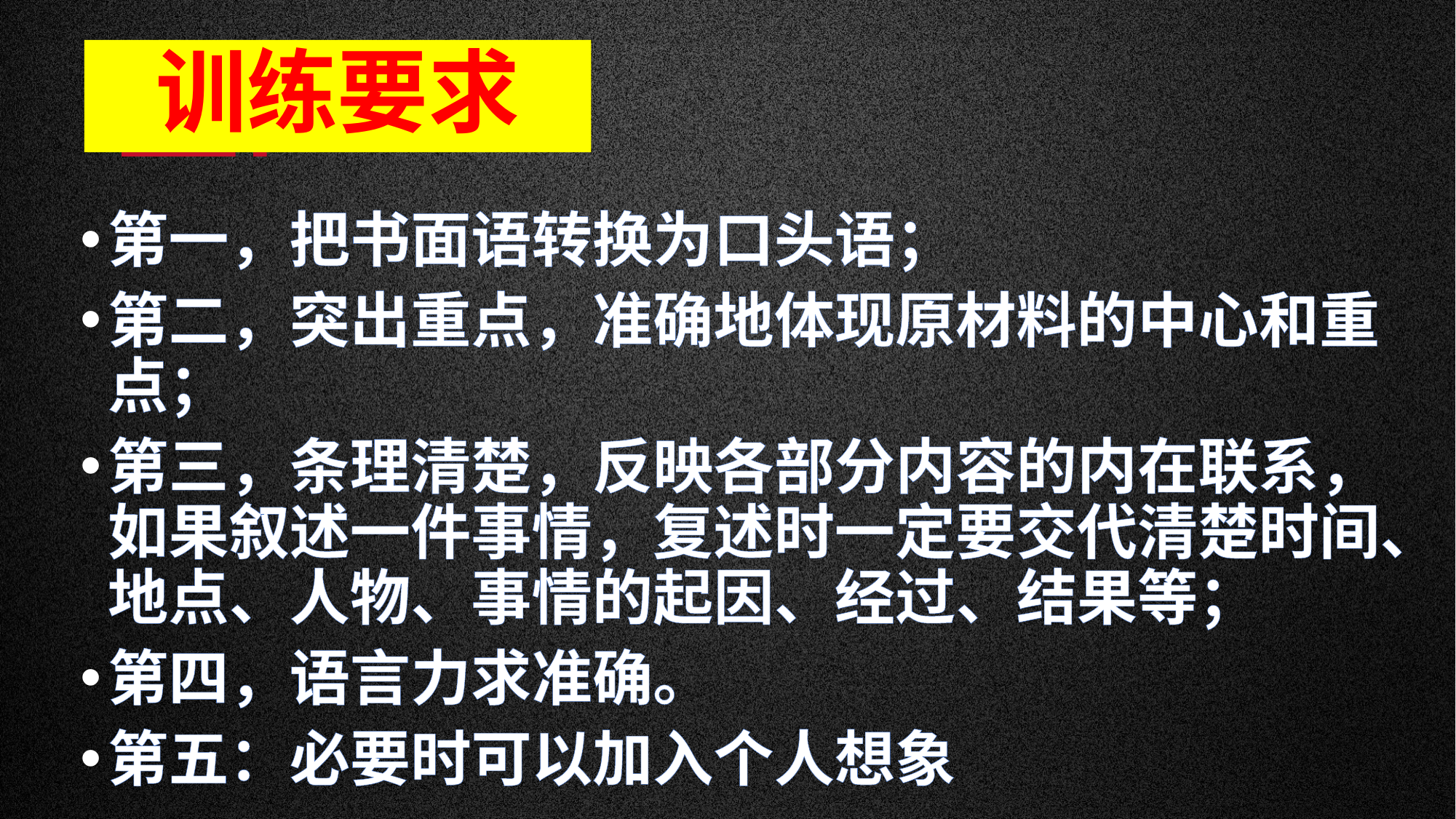

训练要求
第一，把书面语转换为口头语；
第二，突出重点，准确地体现原材料的中心和重点；
第三，条理清楚，反映各部分内容的内在联系，如果叙述一件事情，复述时一定要交代清楚时间、地点、人物、事情的起因、经过、结果等；
第四，语言力求准确。
第五：必要时可以加入个人想象